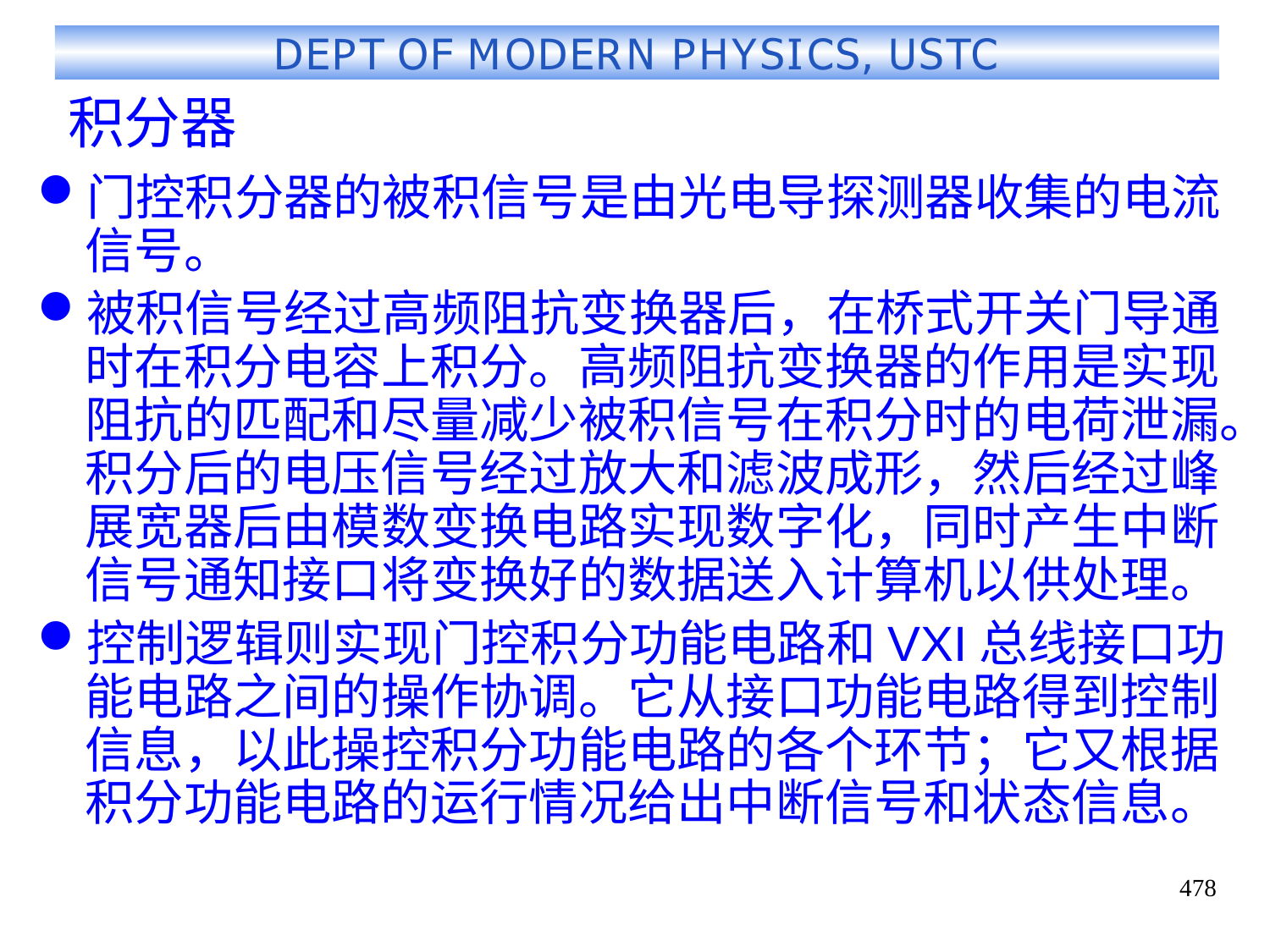

# 积分器
门控积分器的被积信号是由光电导探测器收集的电流信号。
被积信号经过高频阻抗变换器后，在桥式开关门导通时在积分电容上积分。高频阻抗变换器的作用是实现阻抗的匹配和尽量减少被积信号在积分时的电荷泄漏。积分后的电压信号经过放大和滤波成形，然后经过峰展宽器后由模数变换电路实现数字化，同时产生中断信号通知接口将变换好的数据送入计算机以供处理。
控制逻辑则实现门控积分功能电路和VXI总线接口功能电路之间的操作协调。它从接口功能电路得到控制信息，以此操控积分功能电路的各个环节；它又根据积分功能电路的运行情况给出中断信号和状态信息。
478